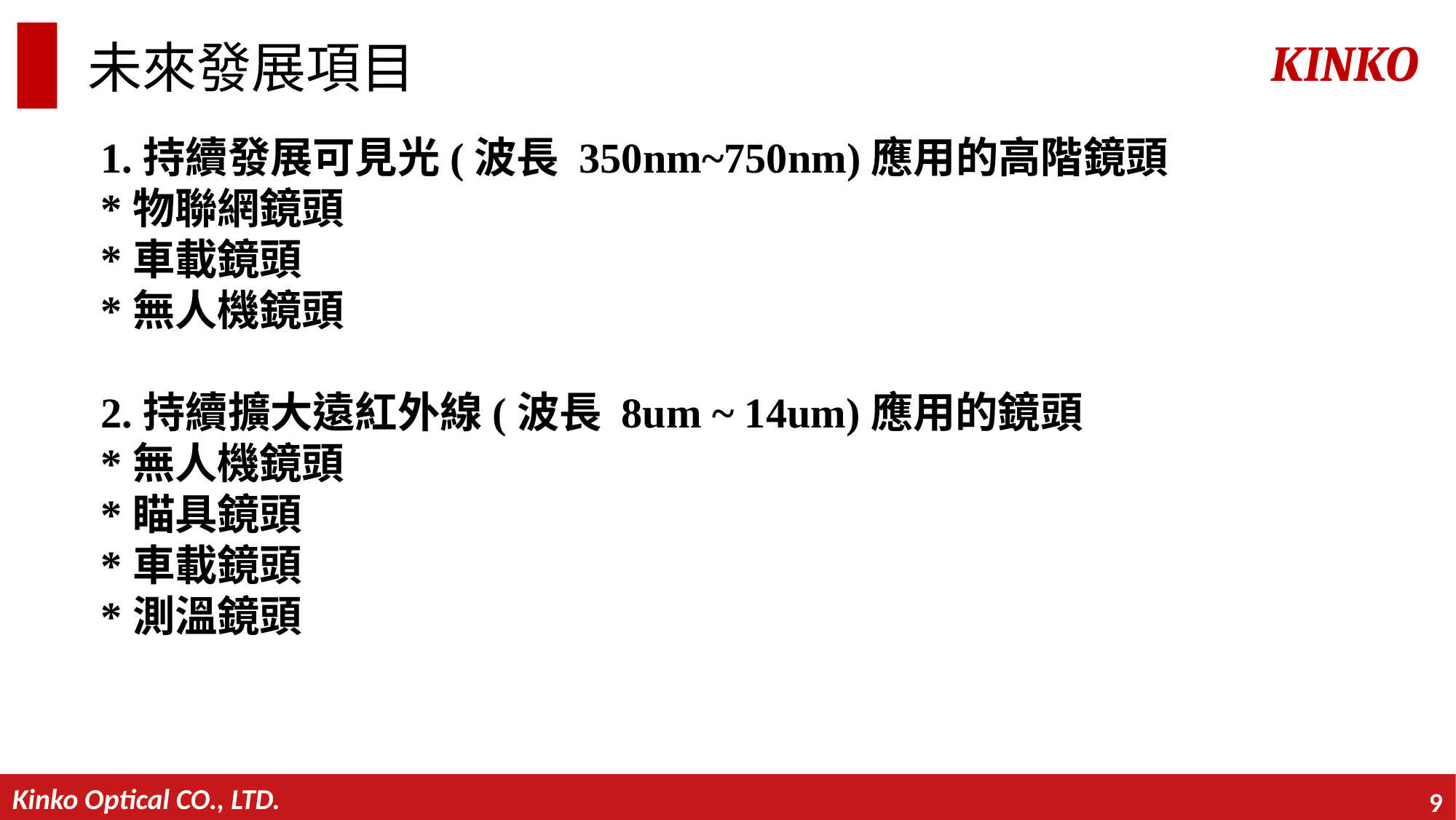

# 未來發展項目
1.持續發展可見光(波長 350nm~750nm)應用的高階鏡頭
*物聯網鏡頭
*車載鏡頭
*無人機鏡頭

2.持續擴大遠紅外線(波長 8um ~ 14um)應用的鏡頭
*無人機鏡頭
*瞄具鏡頭
*車載鏡頭
*測溫鏡頭

9